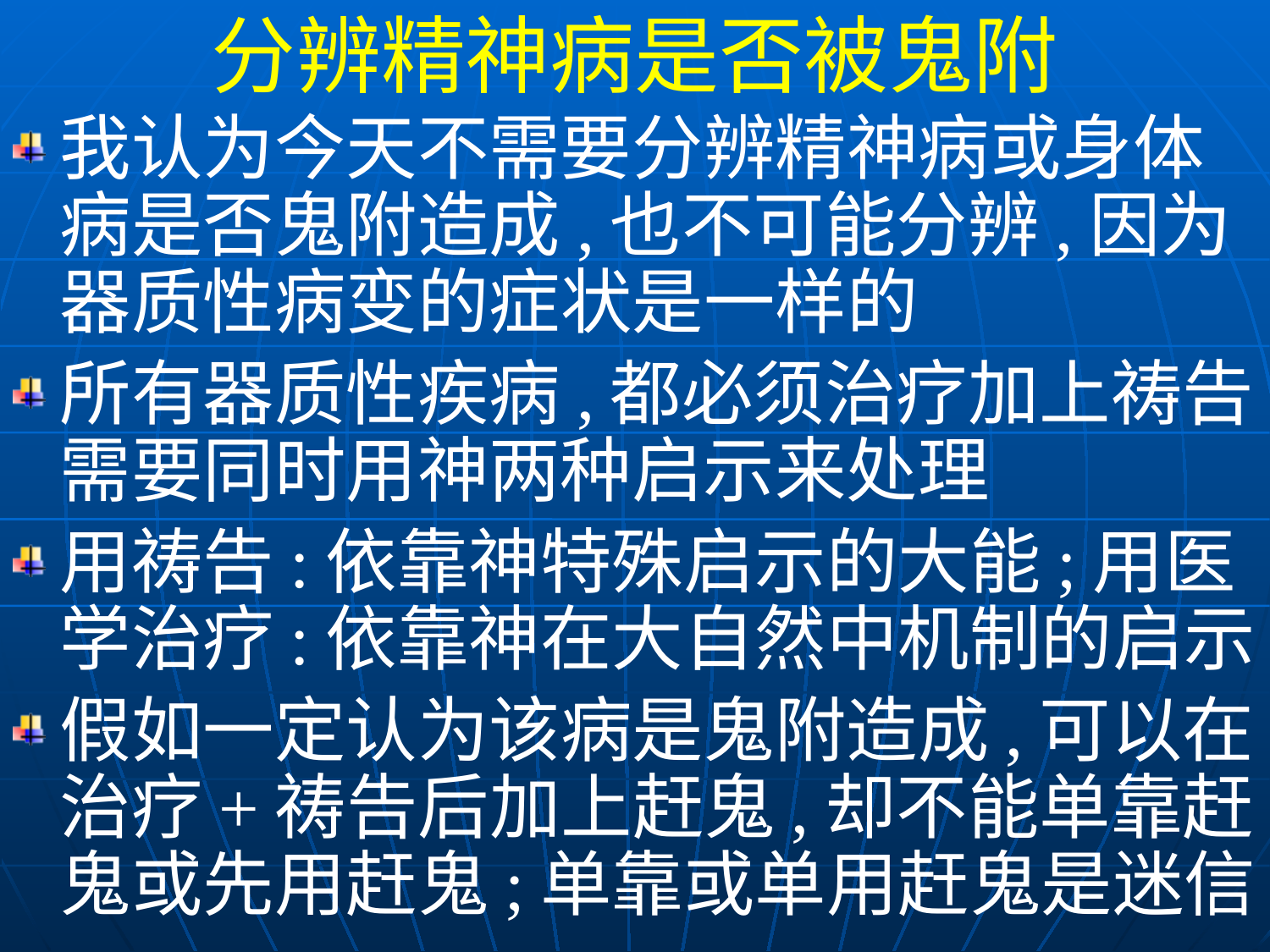

分辨精神病是否被鬼附
我认为今天不需要分辨精神病或身体病是否鬼附造成,也不可能分辨,因为器质性病变的症状是一样的
所有器质性疾病,都必须治疗加上祷告;需要同时用神两种启示来处理
用祷告:依靠神特殊启示的大能;用医学治疗:依靠神在大自然中机制的启示
假如一定认为该病是鬼附造成,可以在治疗+祷告后加上赶鬼,却不能单靠赶鬼或先用赶鬼;单靠或单用赶鬼是迷信